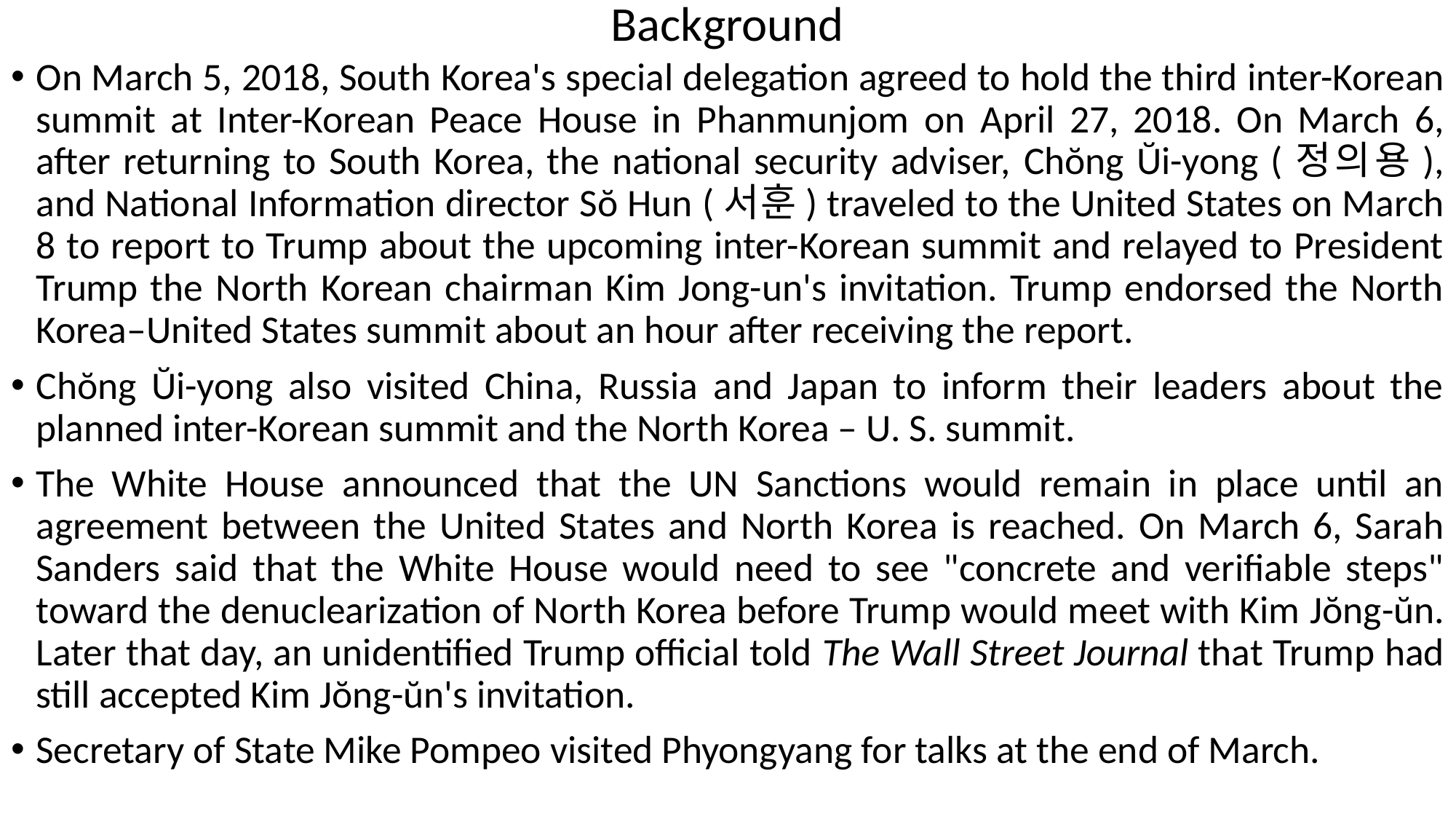

# Background
On March 5, 2018, South Korea's special delegation agreed to hold the third inter-Korean summit at Inter-Korean Peace House in Phanmunjom on April 27, 2018. On March 6, after returning to South Korea, the national security adviser, Chŏng Ŭi-yong (정의용), and National Information director Sŏ Hun (서훈) traveled to the United States on March 8 to report to Trump about the upcoming inter-Korean summit and relayed to President Trump the North Korean chairman Kim Jong-un's invitation. Trump endorsed the North Korea–United States summit about an hour after receiving the report.
Chŏng Ŭi-yong also visited China, Russia and Japan to inform their leaders about the planned inter-Korean summit and the North Korea – U. S. summit.
The White House announced that the UN Sanctions would remain in place until an agreement between the United States and North Korea is reached. On March 6, Sarah Sanders said that the White House would need to see "concrete and verifiable steps" toward the denuclearization of North Korea before Trump would meet with Kim Jŏng-ŭn. Later that day, an unidentified Trump official told The Wall Street Journal that Trump had still accepted Kim Jŏng-ŭn's invitation.
Secretary of State Mike Pompeo visited Phyongyang for talks at the end of March.